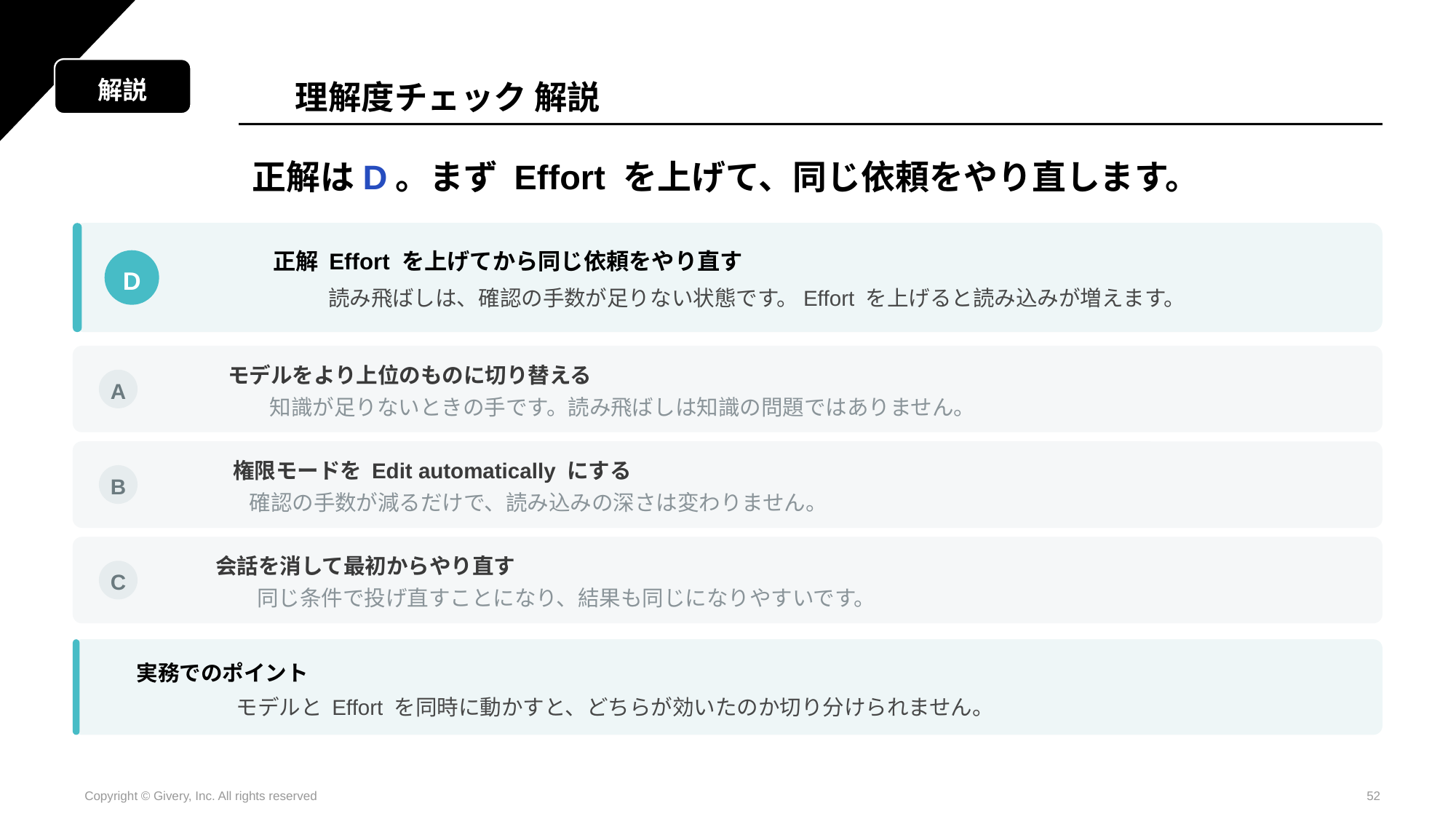

解説
理解度チェック 解説

正解はD。まず Effort を上げて、同じ依頼をやり直します。

正解 Effort を上げてから同じ依頼をやり直す

D
読み飛ばしは、確認の手数が足りない状態です。Effort を上げると読み込みが増えます。

モデルをより上位のものに切り替える

A
知識が足りないときの手です。読み飛ばしは知識の問題ではありません。

権限モードを Edit automatically にする

B
確認の手数が減るだけで、読み込みの深さは変わりません。

会話を消して最初からやり直す

C
同じ条件で投げ直すことになり、結果も同じになりやすいです。

実務でのポイント
モデルと Effort を同時に動かすと、どちらが効いたのか切り分けられません。
Copyright © Givery, Inc. All rights reserved
52